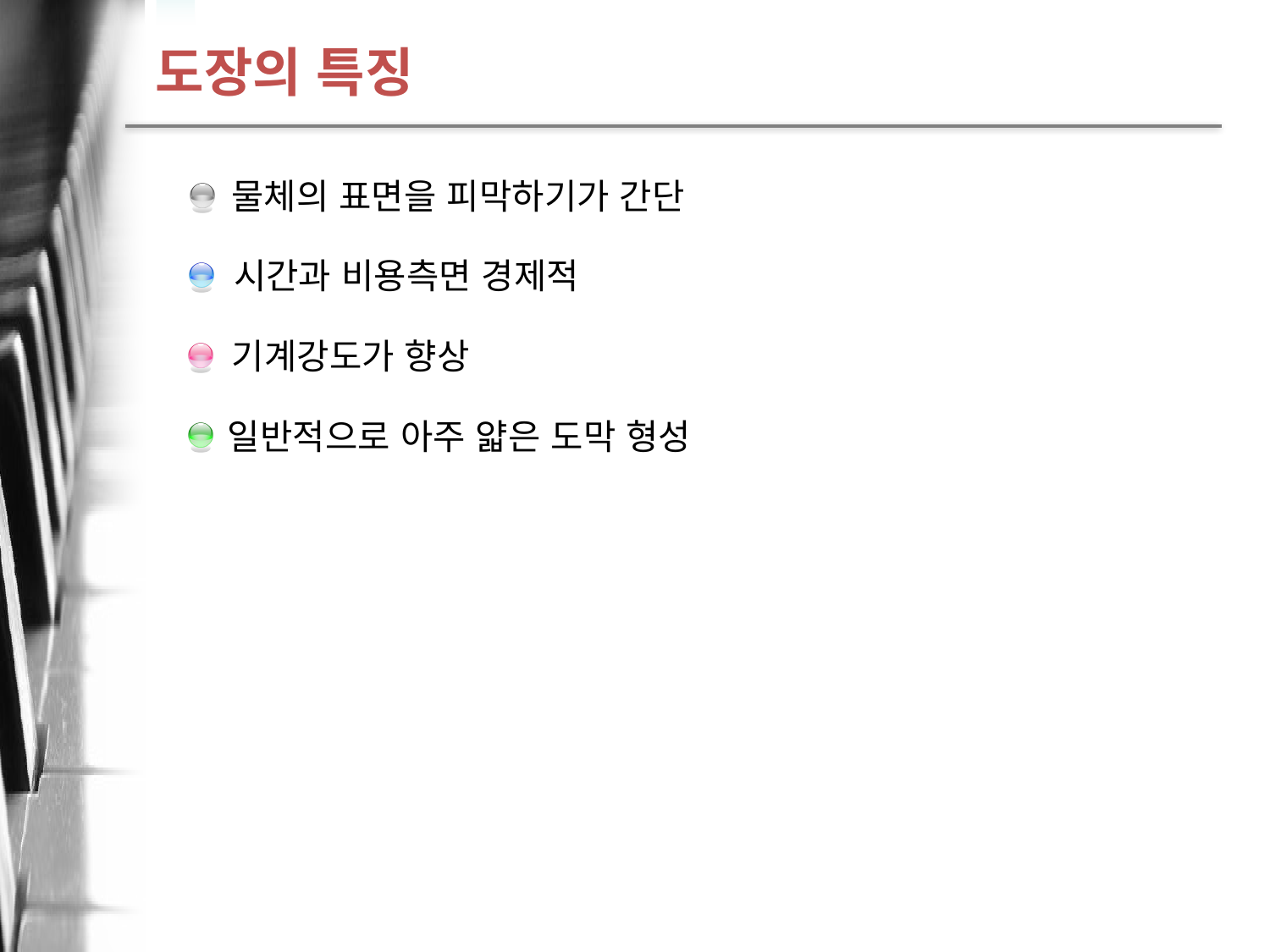

도장의 특징

물체의 표면을 피막하기가 간단

시간과 비용측면 경제적

기계강도가 향상

일반적으로 아주 얇은 도막 형성